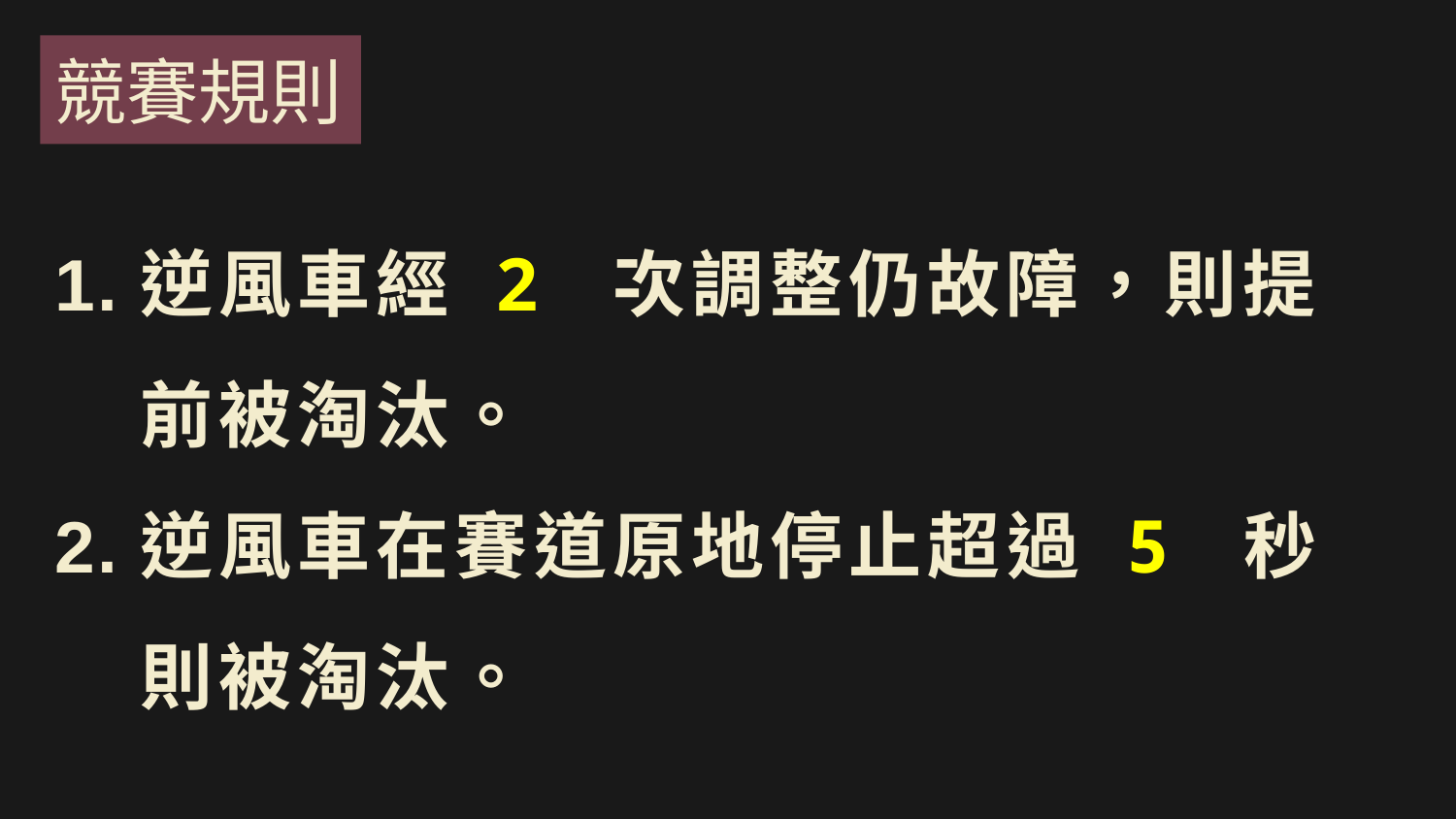

# 競賽規則
逆風車經 2 次調整仍故障，則提前被淘汰。
逆風車在賽道原地停止超過 5 秒則被淘汰。